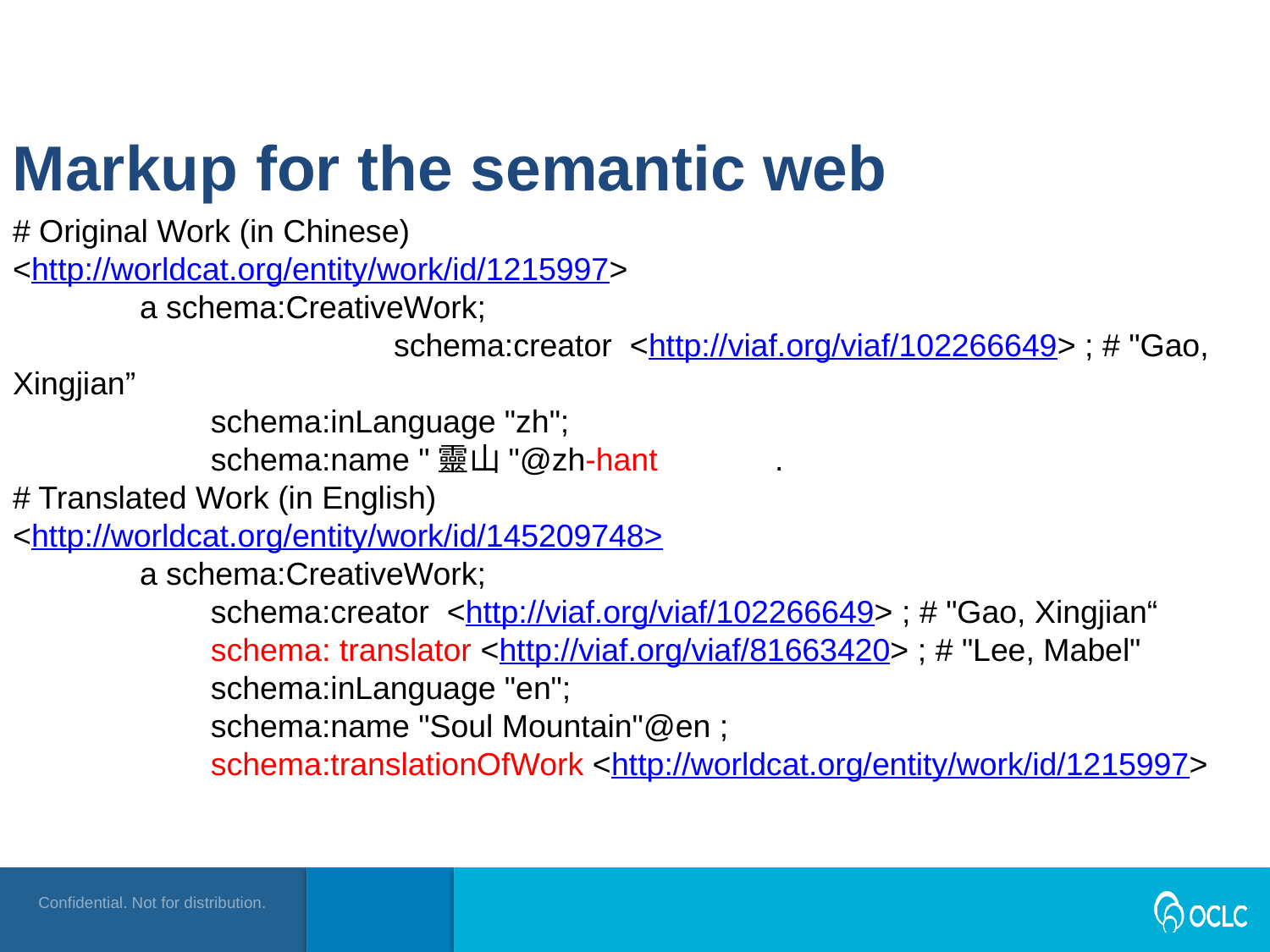

Markup for the semantic web
# Original Work (in Chinese)
<http://worldcat.org/entity/work/id/1215997>
     	a schema:CreativeWork;
	       		schema:creator  <http://viaf.org/viaf/102266649> ; # "Gao, Xingjian”
	        schema:inLanguage "zh";
	        schema:name "靈山"@zh-hant	.
# Translated Work (in English)
<http://worldcat.org/entity/work/id/145209748>
	a schema:CreativeWork;
	        schema:creator  <http://viaf.org/viaf/102266649> ; # "Gao, Xingjian“
	        schema: translator <http://viaf.org/viaf/81663420> ; # "Lee, Mabel"
	        schema:inLanguage "en";
	        schema:name "Soul Mountain"@en ;
	        schema:translationOfWork <http://worldcat.org/entity/work/id/1215997>